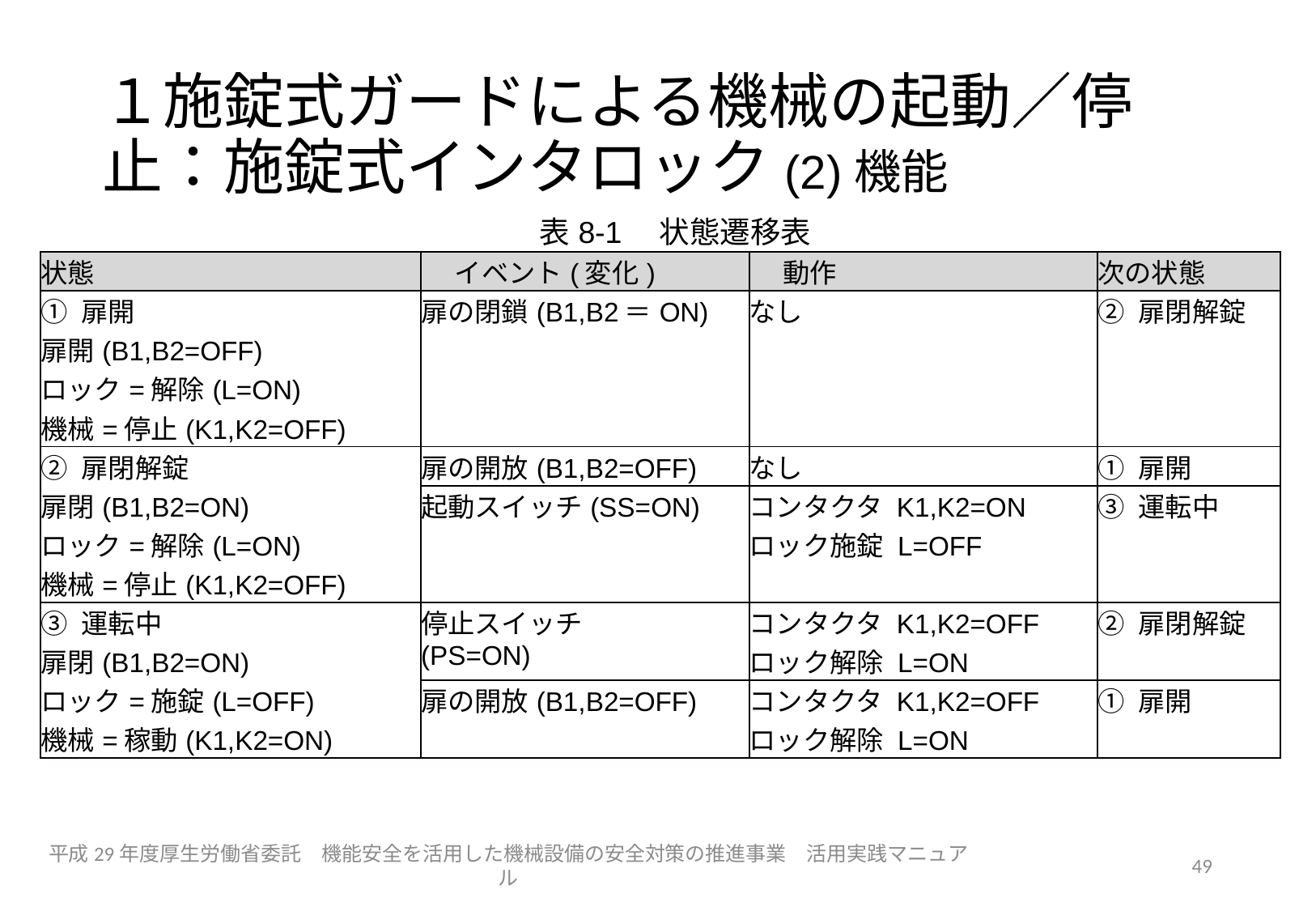

# １施錠式ガードによる機械の起動／停止：施錠式インタロック(2)機能
| 表8-1　状態遷移表 |  |  |  |
| --- | --- | --- | --- |
| 状態 | イベント(変化) | 動作 | 次の状態 |
| ① 扉開 | 扉の閉鎖(B1,B2＝ON) | なし | ② 扉閉解錠 |
| 扉開(B1,B2=OFF) |  |  |  |
| ロック=解除(L=ON) |  |  |  |
| 機械=停止(K1,K2=OFF) |  |  |  |
| ② 扉閉解錠 | 扉の開放(B1,B2=OFF) | なし | ① 扉開 |
| 扉閉(B1,B2=ON) | 起動スイッチ(SS=ON) | コンタクタ K1,K2=ON | ③ 運転中 |
| ロック=解除(L=ON) |  | ロック施錠 L=OFF |  |
| 機械=停止(K1,K2=OFF) |  |  |  |
| ③ 運転中 | 停止スイッチ | コンタクタ K1,K2=OFF | ② 扉閉解錠 |
| 扉閉(B1,B2=ON) | (PS=ON) | ロック解除 L=ON |  |
| ロック=施錠(L=OFF) | 扉の開放(B1,B2=OFF) | コンタクタ K1,K2=OFF | ① 扉開 |
| 機械=稼動(K1,K2=ON) |  | ロック解除 L=ON |  |
平成29年度厚生労働省委託　機能安全を活用した機械設備の安全対策の推進事業　活用実践マニュアル
49